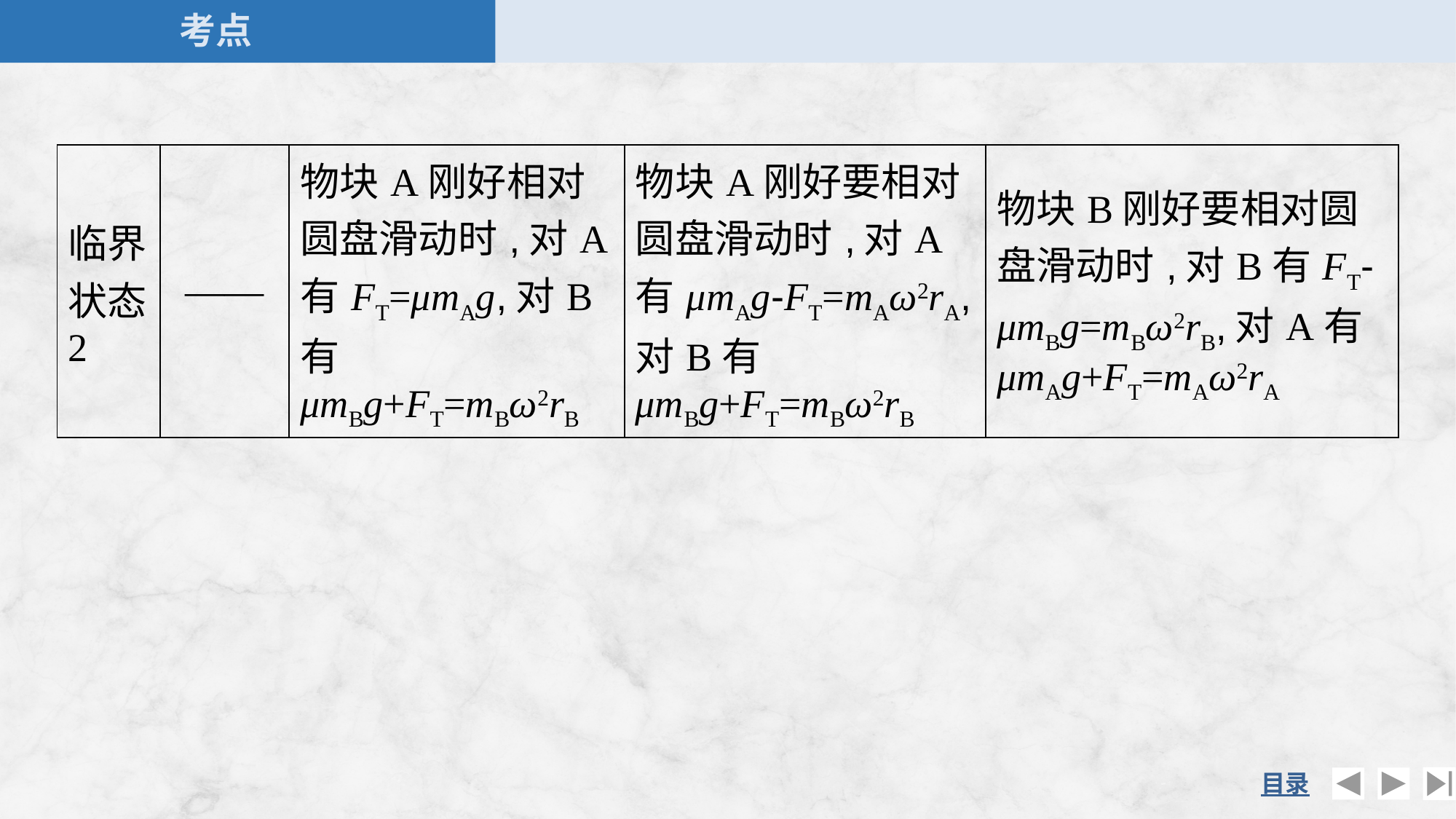

| 临界状态2 | —— | 物块A刚好相对圆盘滑动时,对A有FT=μmAg,对B有μmBg+FT=mBω2rB | 物块A刚好要相对圆盘滑动时,对A有μmAg-FT=mAω2rA,对B有μmBg+FT=mBω2rB | 物块B刚好要相对圆盘滑动时,对B有FT-μmBg=mBω2rB,对A有μmAg+FT=mAω2rA |
| --- | --- | --- | --- | --- |